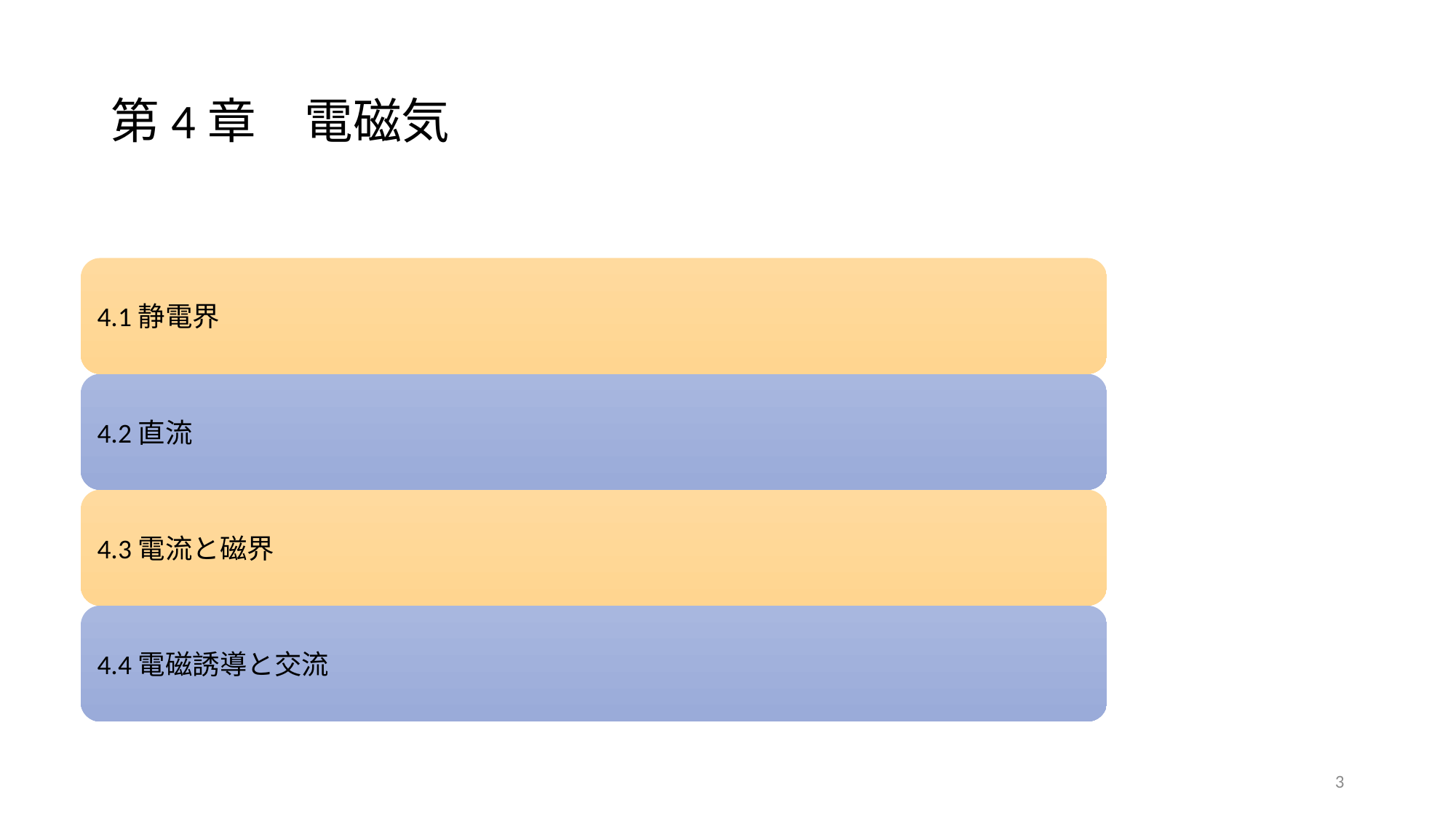

# 第4章　電磁気
4.1静電界
4.2直流
4.3電流と磁界
4.4電磁誘導と交流
3